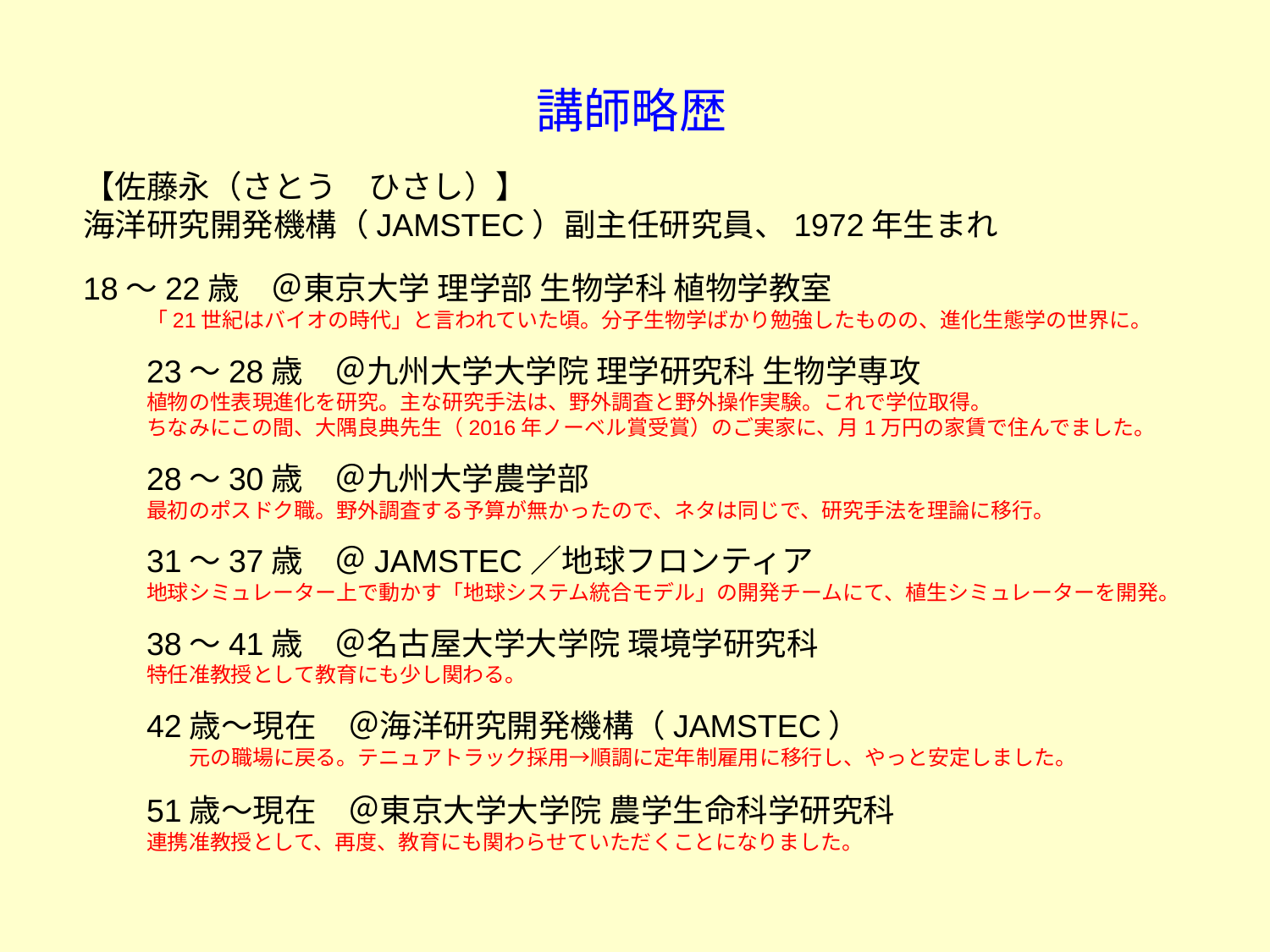

# 講師略歴
【佐藤永（さとう　ひさし）】
海洋研究開発機構（JAMSTEC）副主任研究員、1972年生まれ

18～22歳　＠東京大学 理学部 生物学科 植物学教室
「21世紀はバイオの時代」と言われていた頃。分子生物学ばかり勉強したものの、進化生態学の世界に。

23～28歳　＠九州大学大学院 理学研究科 生物学専攻
植物の性表現進化を研究。主な研究手法は、野外調査と野外操作実験。これで学位取得。
ちなみにこの間、大隅良典先生（2016年ノーベル賞受賞）のご実家に、月1万円の家賃で住んでました。

28～30歳　＠九州大学農学部
最初のポスドク職。野外調査する予算が無かったので、ネタは同じで、研究手法を理論に移行。

31～37歳　＠JAMSTEC／地球フロンティア
地球シミュレーター上で動かす「地球システム統合モデル」の開発チームにて、植生シミュレーターを開発。

38～41歳　＠名古屋大学大学院 環境学研究科
特任准教授として教育にも少し関わる。

42歳～現在　＠海洋研究開発機構（JAMSTEC）
        元の職場に戻る。テニュアトラック採用→順調に定年制雇用に移行し、やっと安定しました。
51歳～現在　＠東京大学大学院 農学生命科学研究科
連携准教授として、再度、教育にも関わらせていただくことになりました。